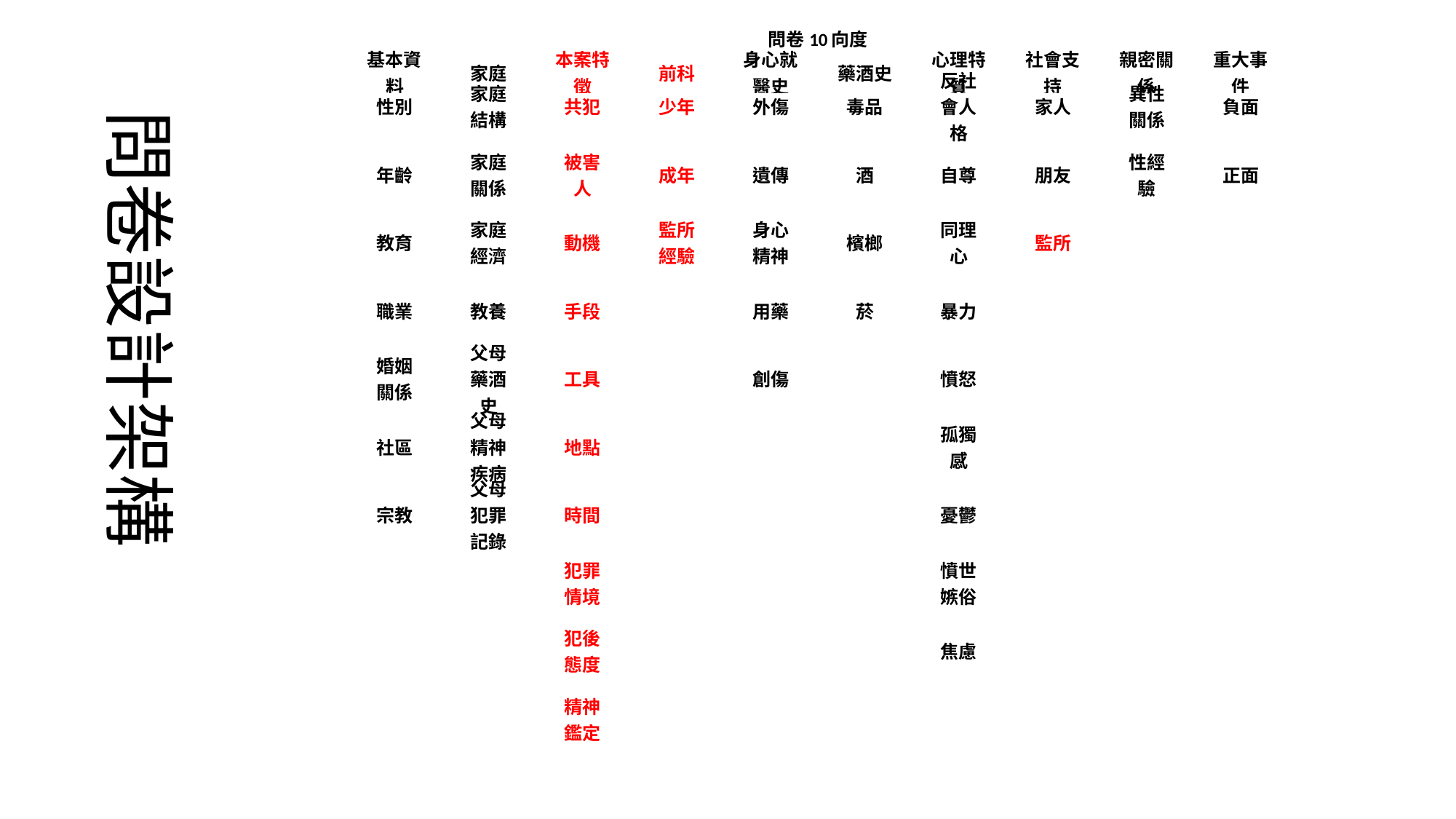

問卷10向度
基本資料
前科
社會支持
藥酒史
重大事件
同理心
暴力
憤怒
憂鬱
憤世嫉俗
自尊
親密關係
本案特徵
家庭
家庭結構
家庭關係
教養
性別
年齡
教育
婚姻關係
社區
宗教
職業
家庭經濟
父母藥酒史
父母精神疾病
父母犯罪記錄
焦慮
孤獨感
負面
正面
性經驗
家人
朋友
監所
少年
成年
監所經驗
共犯
被害人
動機
手段
工具
地點
時間
犯後態度
精神鑑定
犯罪情境
外傷
身心精神
創傷
用藥
毒品
酒
檳榔
菸
遺傳
問卷設計架構